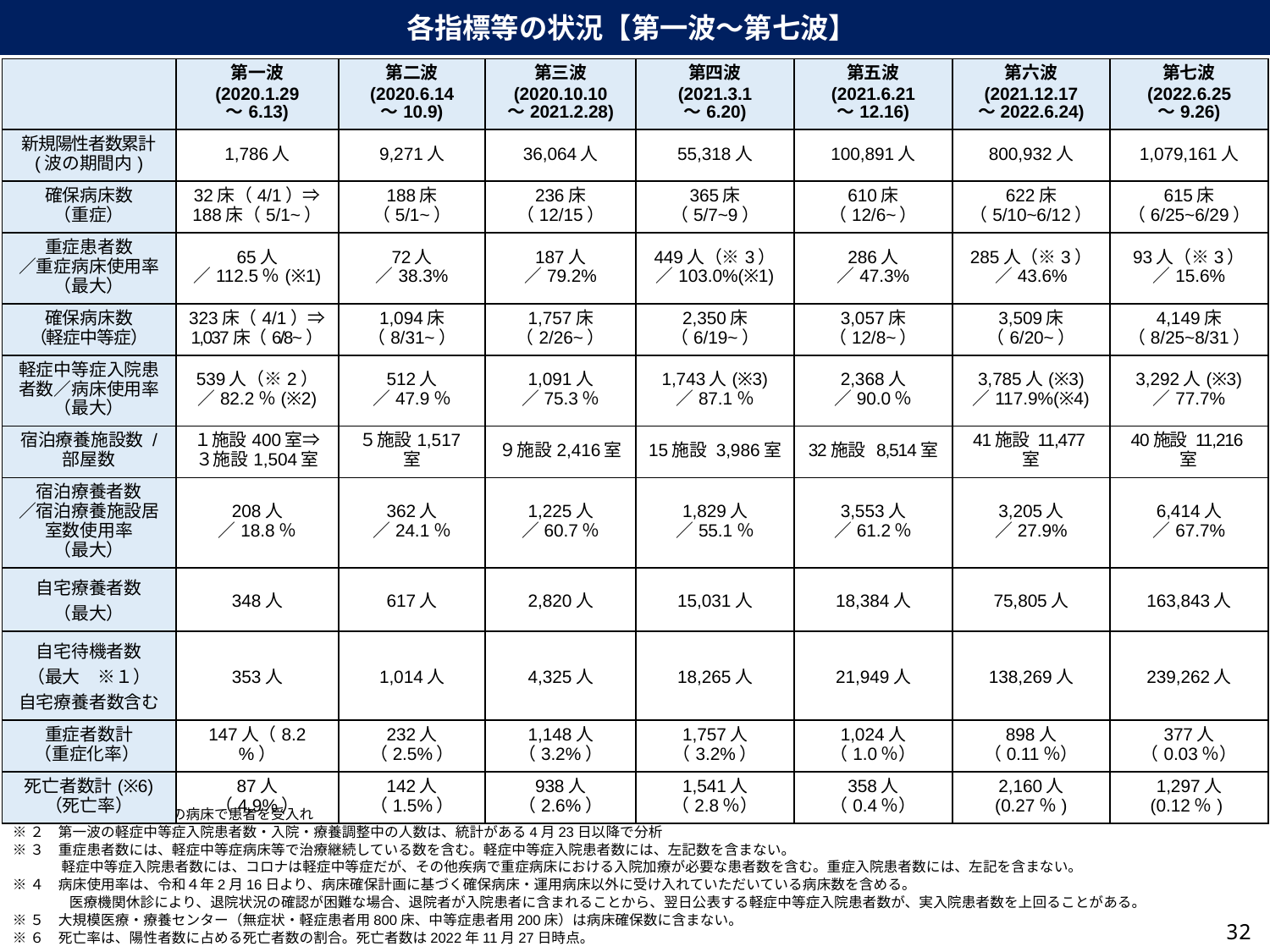

各指標等の状況【第一波～第七波】
|  | 第一波 (2020.1.29 ～6.13) | 第二波 (2020.6.14 ～10.9) | 第三波 (2020.10.10 ～2021.2.28) | 第四波 (2021.3.1 ～6.20) | 第五波 (2021.6.21 ～12.16) | 第六波 (2021.12.17 ～2022.6.24) | 第七波 (2022.6.25 ～9.26) |
| --- | --- | --- | --- | --- | --- | --- | --- |
| 新規陽性者数累計 (波の期間内) | 1,786人 | 9,271人 | 36,064人 | 55,318人 | 100,891人 | 800,932人 | 1,079,161人 |
| 確保病床数 （重症） | 32床（4/1）⇒ 188床（5/1~） | 188床（5/1~） | 236床（12/15） | 365床（5/7~9） | 610床（12/6~） | 622床（5/10~6/12） | 615床（6/25~6/29） |
| 重症患者数 ／重症病床使用率 （最大） | 65人 ／112.5％(※1) | 72人 ／38.3% | 187人 ／79.2% | 449人（※3） ／103.0%(※1) | 286人 ／47.3% | 285人（※3） ／43.6% | 93人（※3） ／15.6% |
| 確保病床数 （軽症中等症） | 323床（4/1）⇒ 1,037床（6/8~） | 1,094床（8/31~） | 1,757床（2/26~） | 2,350床（6/19~） | 3,057床（12/8~） | 3,509床（6/20~） | 4,149床（8/25~8/31） |
| 軽症中等症入院患者数／病床使用率 （最大） | 539人（※2） ／82.2％(※2) | 512人 ／47.9％ | 1,091人 ／75.3％ | 1,743人(※3) ／87.1％ | 2,368人 ／90.0％ | 3,785人(※3) ／117.9%(※4) | 3,292人(※3) ／77.7% |
| 宿泊療養施設数 / 部屋数 | １施設400室⇒ ３施設1,504室 | ５施設1,517室 | ９施設2,416室 | 15施設 3,986室 | 32施設 8,514室 | 41施設 11,477室 | 40施設 11,216室 |
| 宿泊療養者数 ／宿泊療養施設居室数使用率 （最大） | 208人 ／18.8％ | 362人 ／24.1％ | 1,225人 ／60.7％ | 1,829人 ／55.1％ | 3,553人 ／61.2％ | 3,205人 ／27.9% | 6,414人 ／67.7% |
| 自宅療養者数 （最大） | 348人 | 617人 | 2,820人 | 15,031人 | 18,384人 | 75,805人 | 163,843人 |
| 自宅待機者数 （最大　※１） 自宅療養者数含む | 353人 | 1,014人 | 4,325人 | 18,265人 | 21,949人 | 138,269人 | 239,262人 |
| 重症者数計 （重症化率） | 147人（8.2 %） | 232人（2.5%） | 1,148人（3.2%） | 1,757人（3.2%） | 1,024人（1.0％） | 898人 （0.11％） | 377人 （0.03％） |
| 死亡者数計(※6) （死亡率） | 87人 （4.9%） | 142人（1.5%） | 938人（2.6%） | 1,541人（2.8％） | 358人 （0.4％） | 2,160人 (0.27％) | 1,297人 (0.12％) |
※１　重症確保病床以外の病床で患者を受入れ
※２　第一波の軽症中等症入院患者数・入院・療養調整中の人数は、統計がある4月23日以降で分析
※３　重症患者数には、軽症中等症病床等で治療継続している数を含む。軽症中等症入院患者数には、左記数を含まない。
　　  　軽症中等症入院患者数には、コロナは軽症中等症だが、その他疾病で重症病床における入院加療が必要な患者数を含む。重症入院患者数には、左記を含まない。
※４　病床使用率は、令和４年2月16日より、病床確保計画に基づく確保病床・運用病床以外に受け入れていただいている病床数を含める。
　　　　医療機関休診により、退院状況の確認が困難な場合、退院者が入院患者に含まれることから、翌日公表する軽症中等症入院患者数が、実入院患者数を上回ることがある。
※５　大規模医療・療養センター（無症状・軽症患者用800床、中等症患者用200床）は病床確保数に含まない。
※６　死亡率は、陽性者数に占める死亡者数の割合。死亡者数は2022年11月27日時点。
32